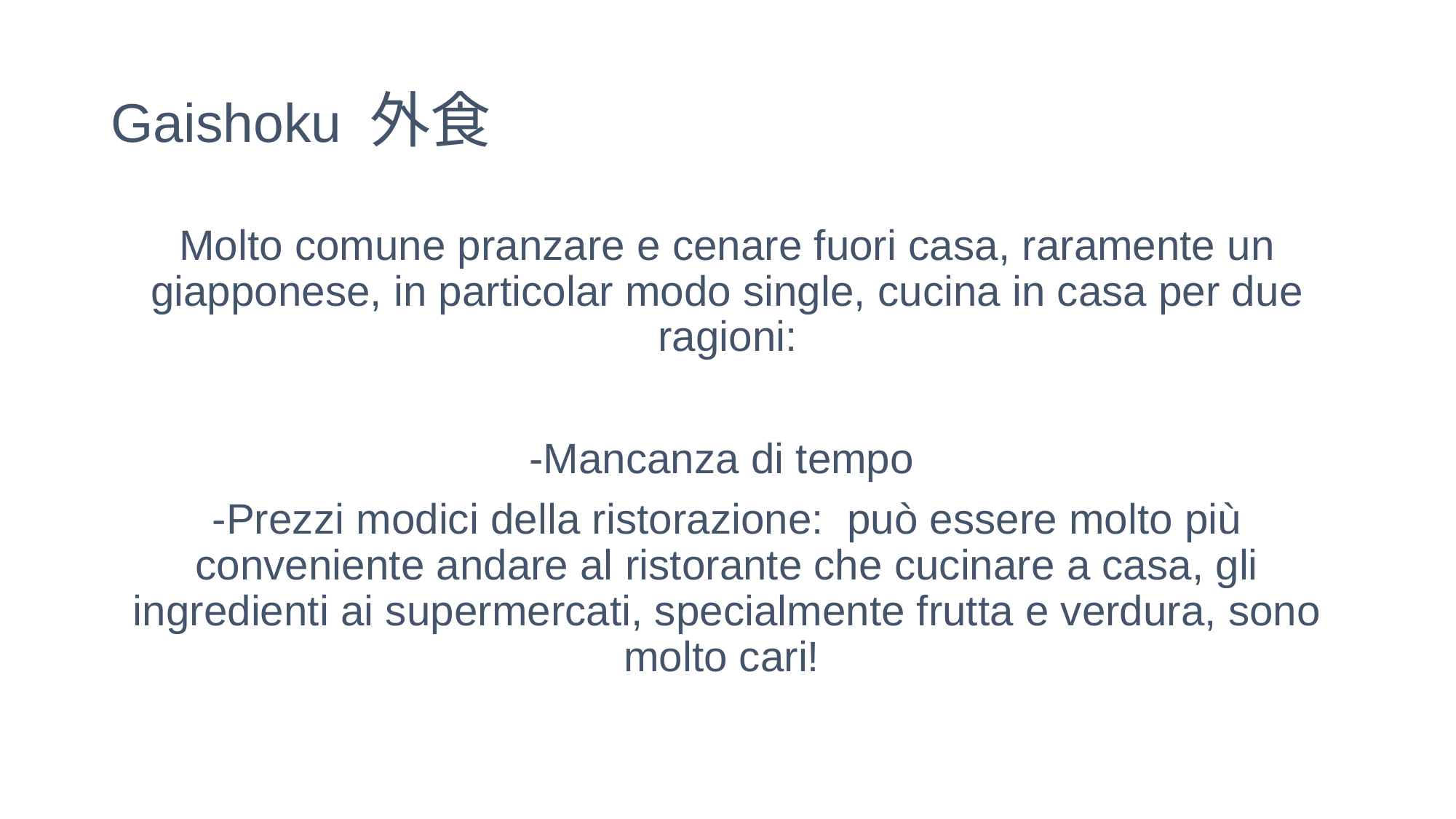

# Gaishoku 外食
Molto comune pranzare e cenare fuori casa, raramente un giapponese, in particolar modo single, cucina in casa per due ragioni:

-Mancanza di tempo
-Prezzi modici della ristorazione:  può essere molto più conveniente andare al ristorante che cucinare a casa, gli ingredienti ai supermercati, specialmente frutta e verdura, sono molto cari!